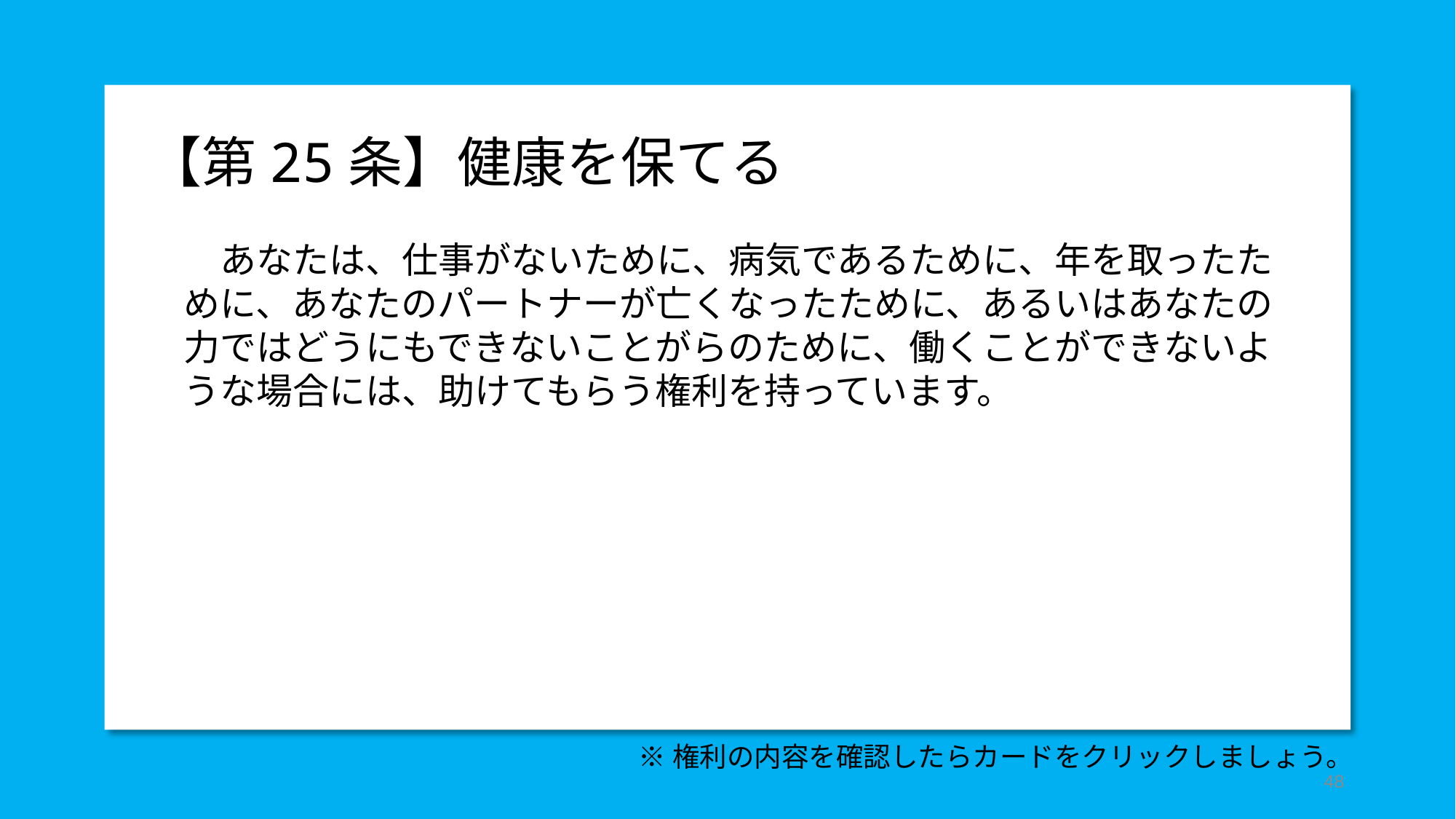

【第25条】健康を保てる

　　あなたは、仕事がないために、病気であるために、年を取ったた
　めに、あなたのパートナーが亡くなったために、あるいはあなたの
　力ではどうにもできないことがらのために、働くことができないよ
　うな場合には、助けてもらう権利を持っています。
※権利の内容を確認したらカードをクリックしましょう。
48